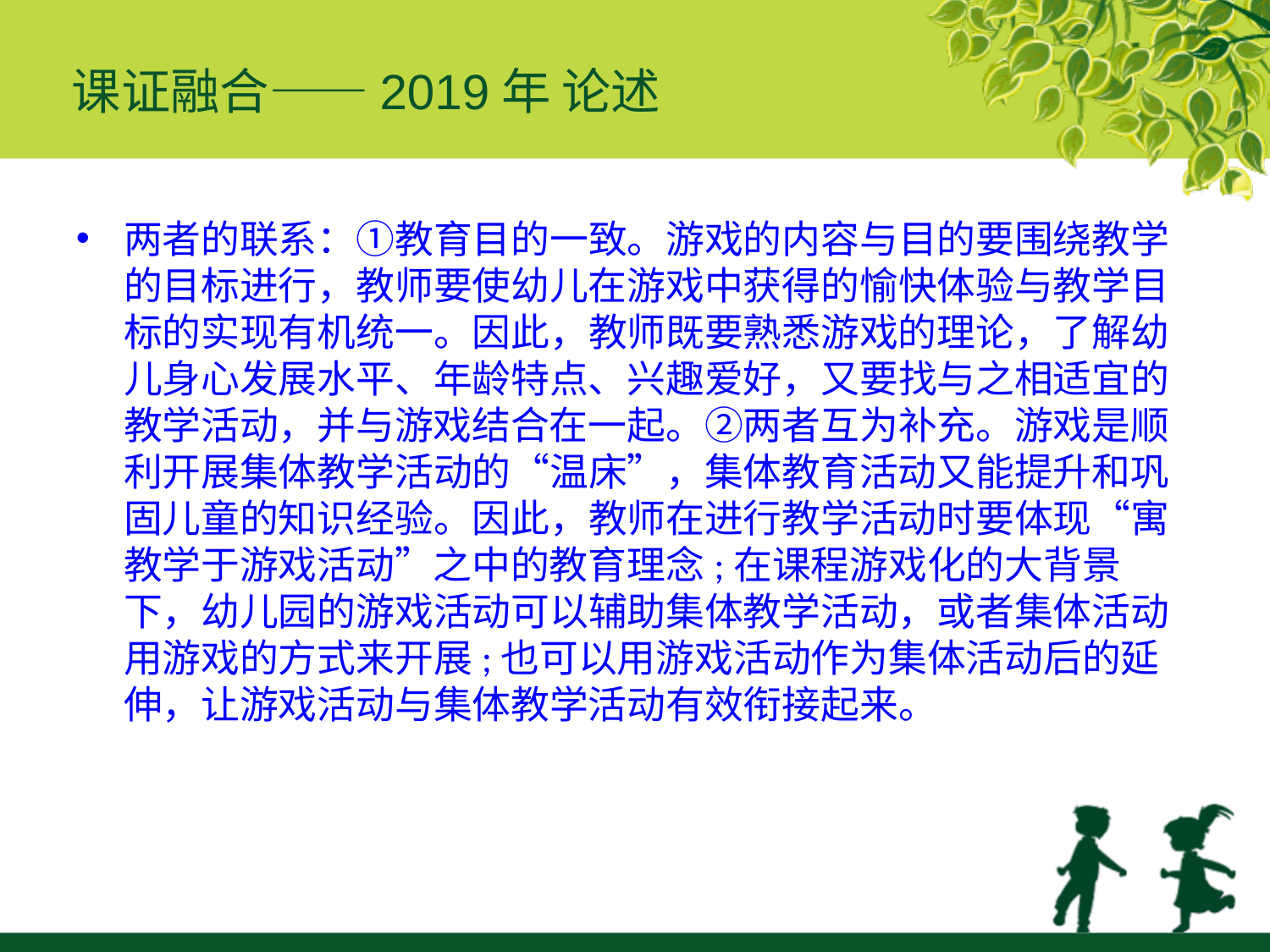

# 课证融合——2019年 论述
两者的联系：①教育目的一致。游戏的内容与目的要围绕教学的目标进行，教师要使幼儿在游戏中获得的愉快体验与教学目标的实现有机统一。因此，教师既要熟悉游戏的理论，了解幼儿身心发展水平、年龄特点、兴趣爱好，又要找与之相适宜的教学活动，并与游戏结合在一起。②两者互为补充。游戏是顺利开展集体教学活动的“温床”，集体教育活动又能提升和巩固儿童的知识经验。因此，教师在进行教学活动时要体现“寓教学于游戏活动”之中的教育理念;在课程游戏化的大背景下，幼儿园的游戏活动可以辅助集体教学活动，或者集体活动用游戏的方式来开展;也可以用游戏活动作为集体活动后的延伸，让游戏活动与集体教学活动有效衔接起来。